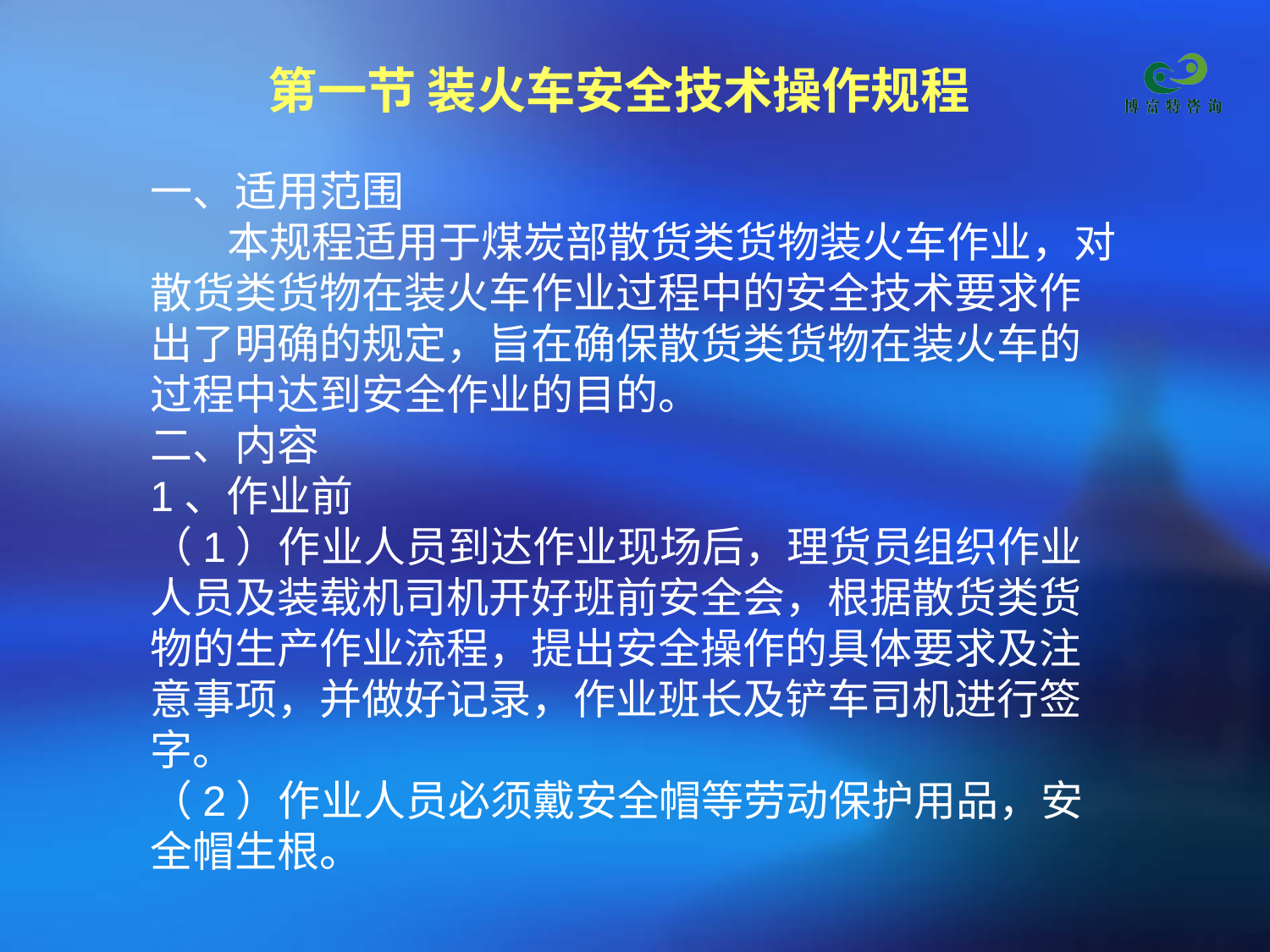

第一节 装火车安全技术操作规程
一、适用范围
       本规程适用于煤炭部散货类货物装火车作业，对散货类货物在装火车作业过程中的安全技术要求作出了明确的规定，旨在确保散货类货物在装火车的过程中达到安全作业的目的。
二、内容
1、作业前
（1）作业人员到达作业现场后，理货员组织作业人员及装载机司机开好班前安全会，根据散货类货物的生产作业流程，提出安全操作的具体要求及注意事项，并做好记录，作业班长及铲车司机进行签字。
（2）作业人员必须戴安全帽等劳动保护用品，安全帽生根。